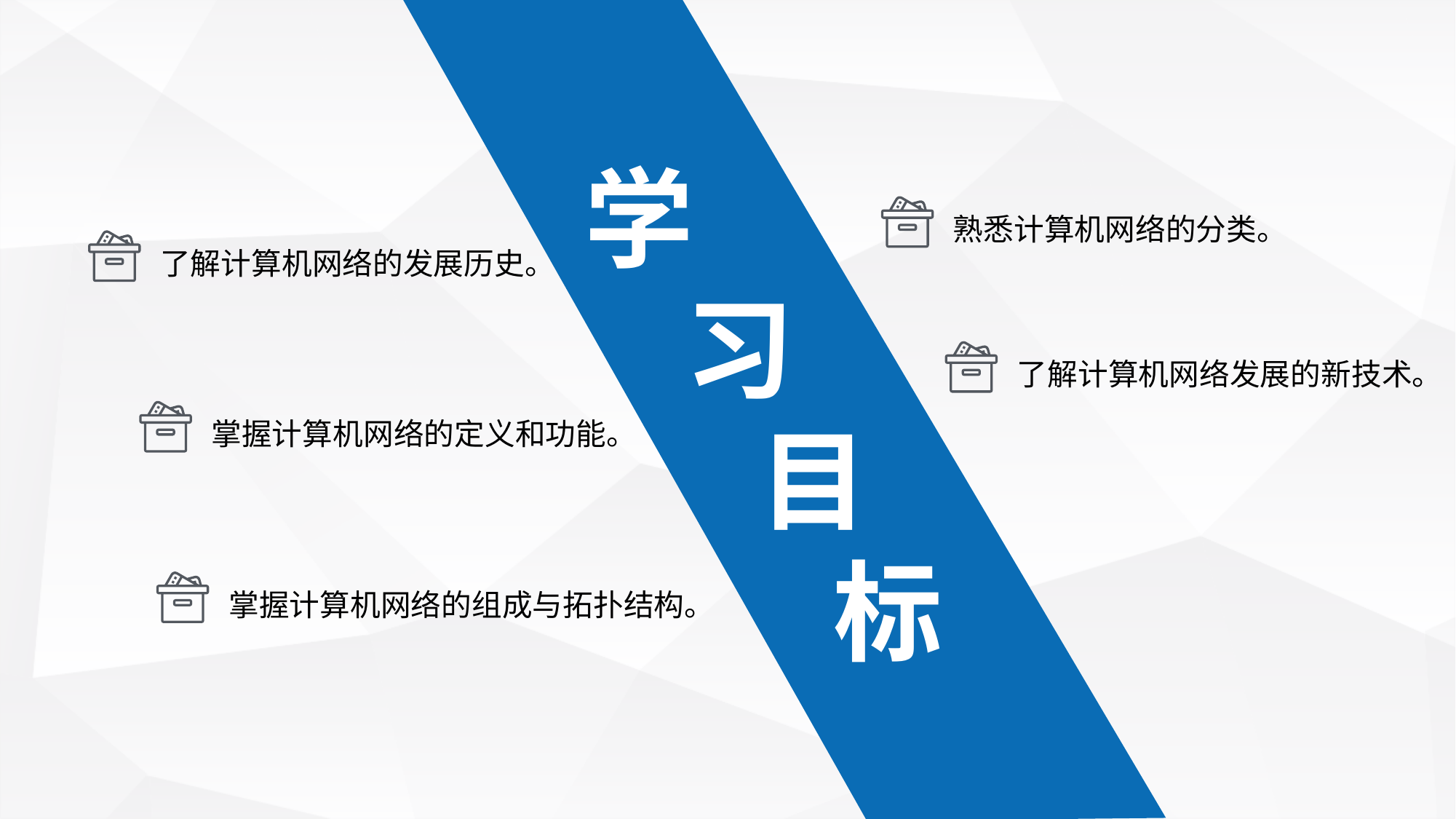

学
   习
      目
         标

熟悉计算机网络的分类。

了解计算机网络的发展历史。

了解计算机网络发展的新技术。

掌握计算机网络的定义和功能。

掌握计算机网络的组成与拓扑结构。